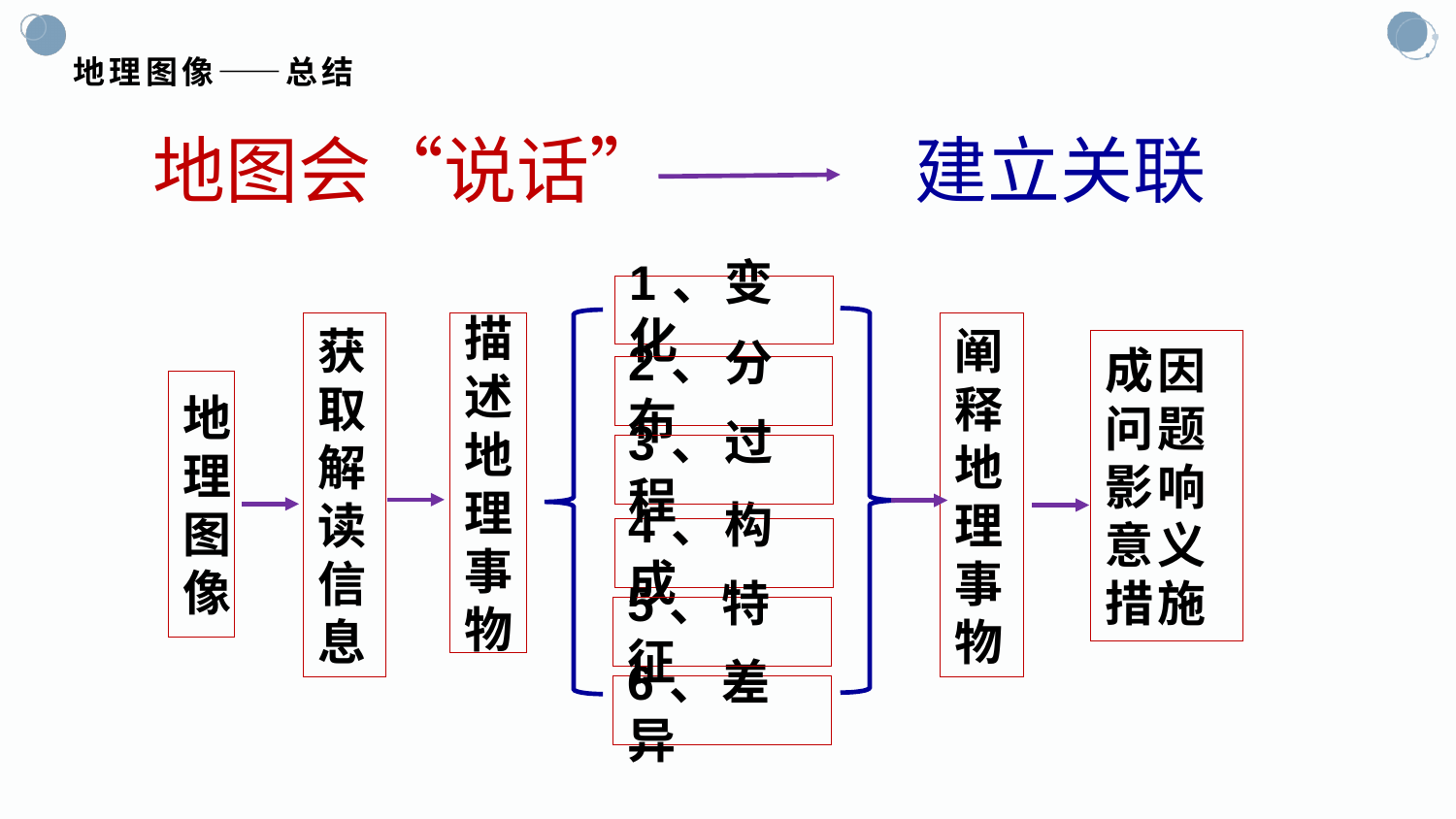

地理图像——总结

地图会“说话”
建立关联
1、变化

获取解读信息
描述地理事物
阐释地理事物
成因
问题影响
意义措施
2、分布
# 地理图像
3、过程
4、构成
5、特征
6、差异